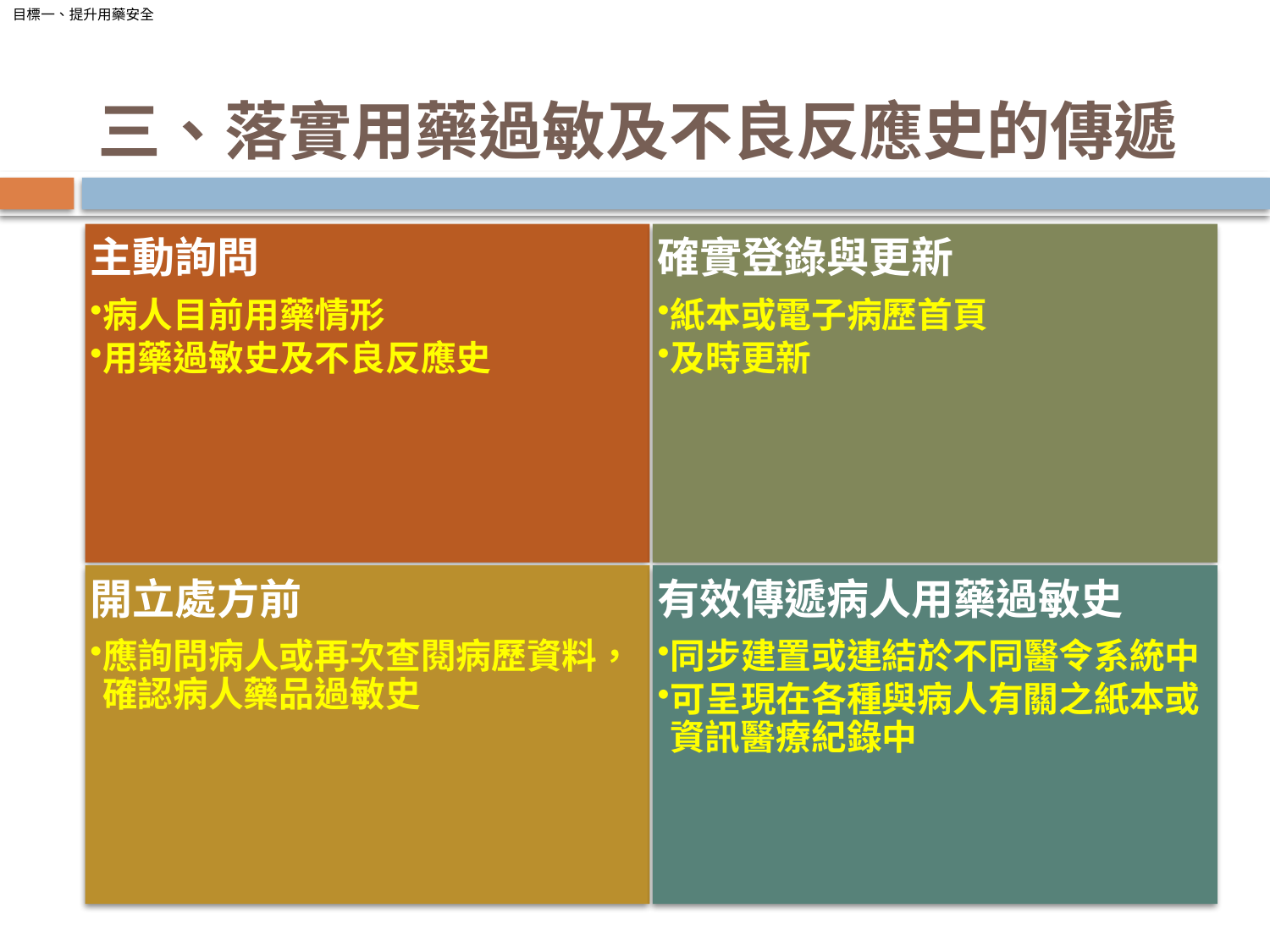

# 三、落實用藥過敏及不良反應史的傳遞
主動詢問
病人目前用藥情形
用藥過敏史及不良反應史
確實登錄與更新
紙本或電子病歷首頁
及時更新
開立處方前
應詢問病人或再次查閱病歷資料，確認病人藥品過敏史
有效傳遞病人用藥過敏史
同步建置或連結於不同醫令系統中
可呈現在各種與病人有關之紙本或資訊醫療紀錄中